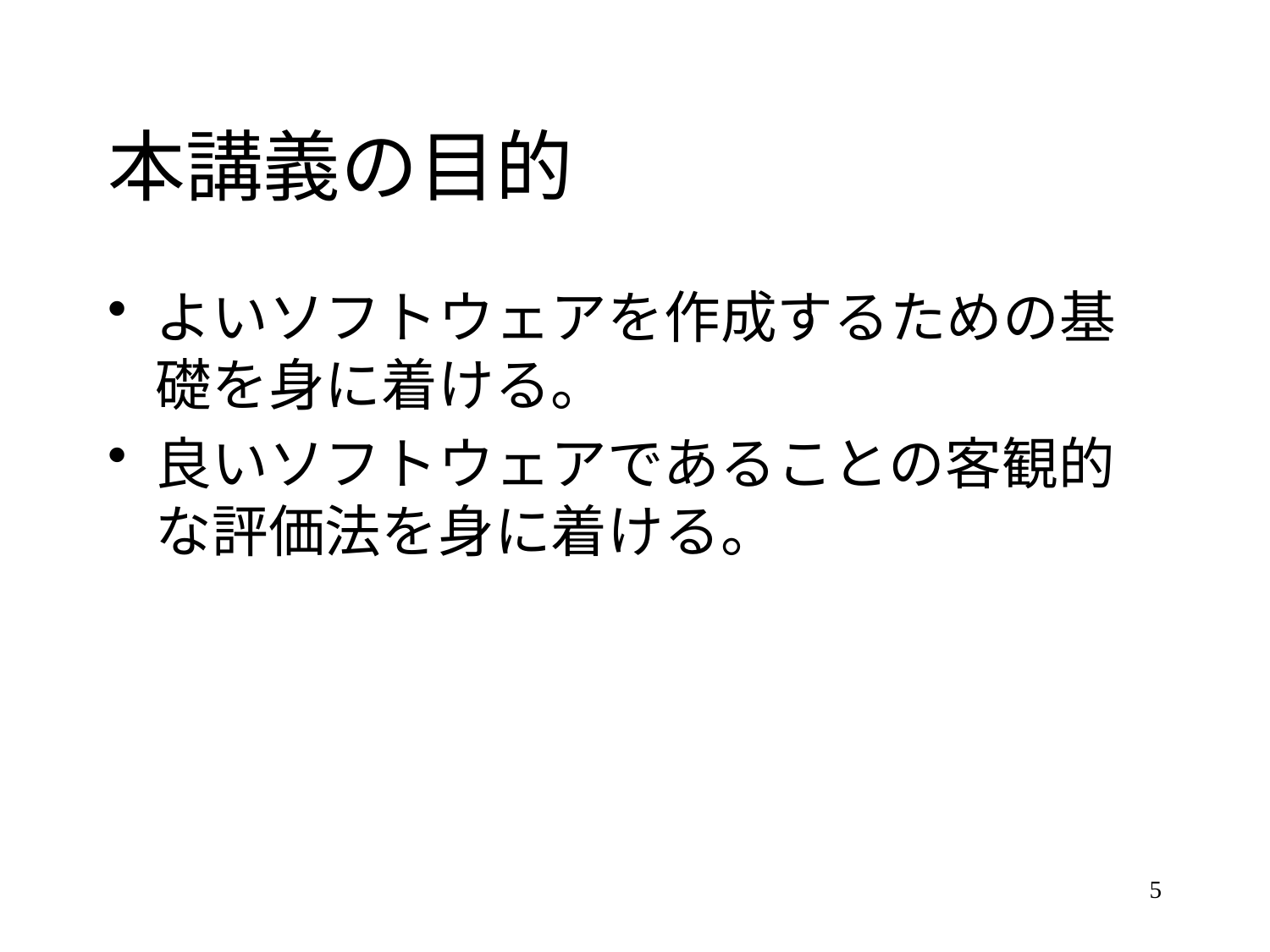

# 本講義の目的
よいソフトウェアを作成するための基礎を身に着ける。
良いソフトウェアであることの客観的な評価法を身に着ける。
5